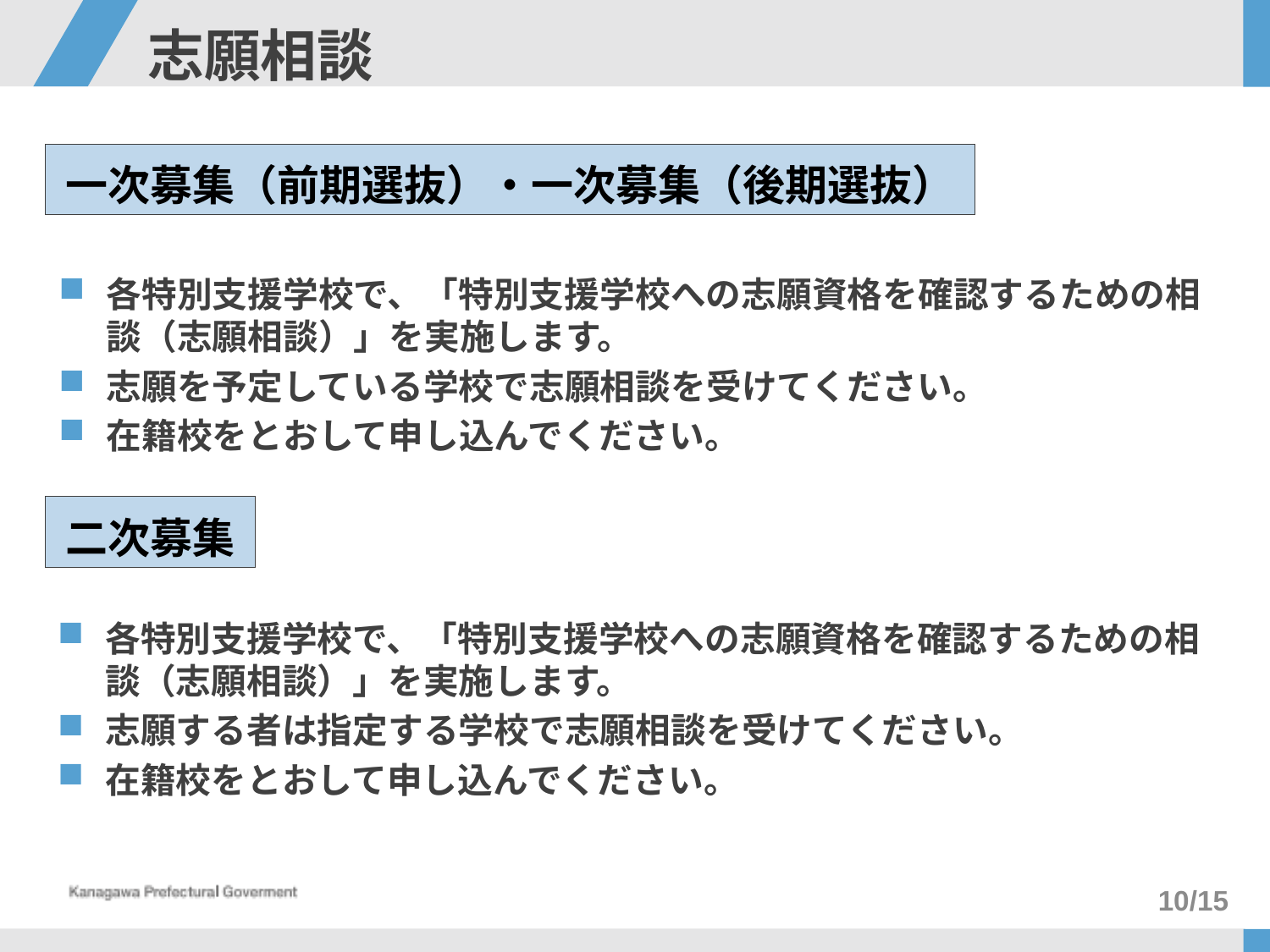

# 志願相談
一次募集（前期選抜）・一次募集（後期選抜）
各特別支援学校で、「特別支援学校への志願資格を確認するための相談（志願相談）」を実施します。
志願を予定している学校で志願相談を受けてください。
在籍校をとおして申し込んでください。
二次募集
各特別支援学校で、「特別支援学校への志願資格を確認するための相談（志願相談）」を実施します。
志願する者は指定する学校で志願相談を受けてください。
在籍校をとおして申し込んでください。
10/15